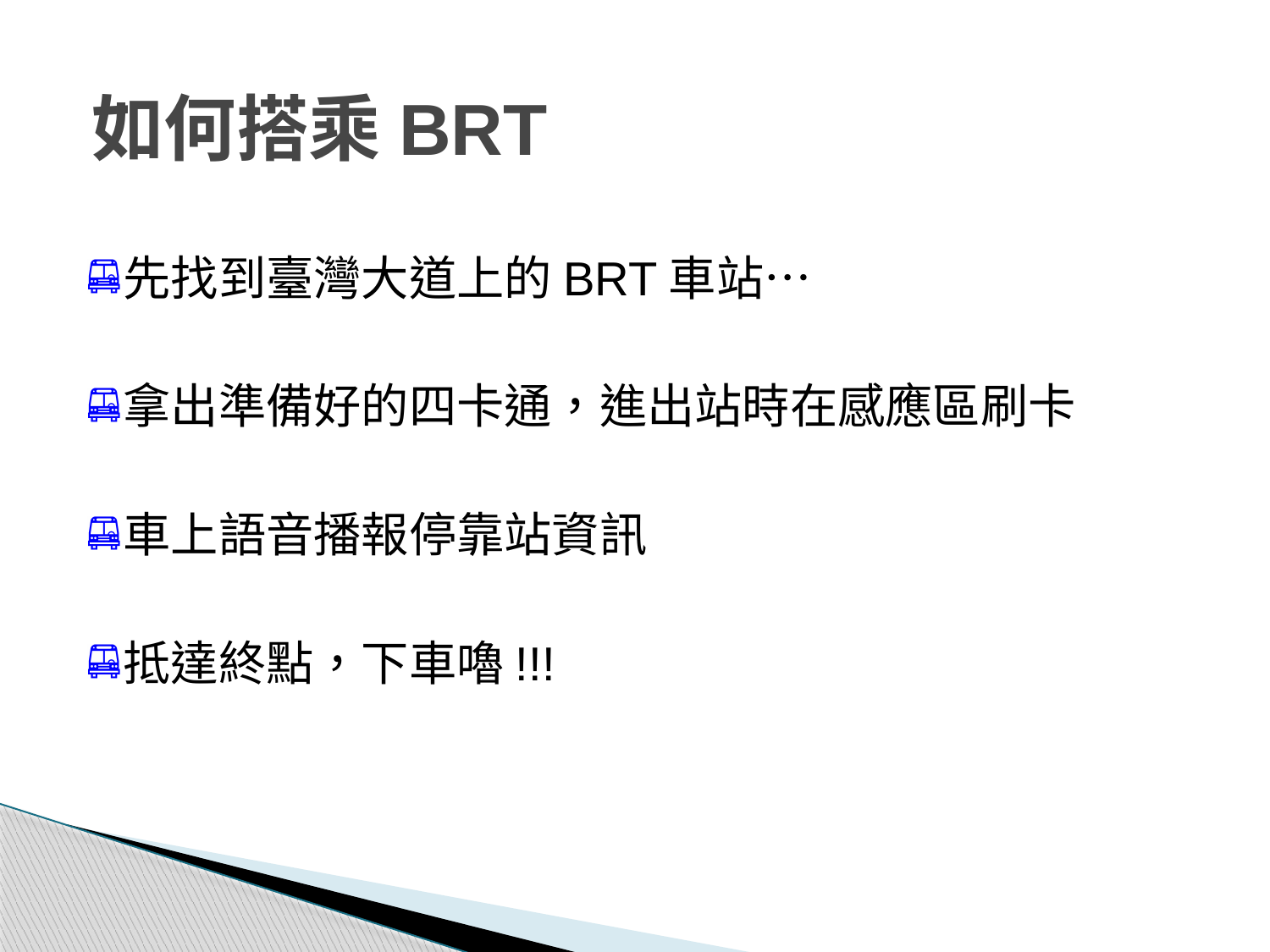

如何搭乘BRT
先找到臺灣大道上的BRT車站…

拿出準備好的四卡通，進出站時在感應區刷卡

車上語音播報停靠站資訊

抵達終點，下車嚕!!!